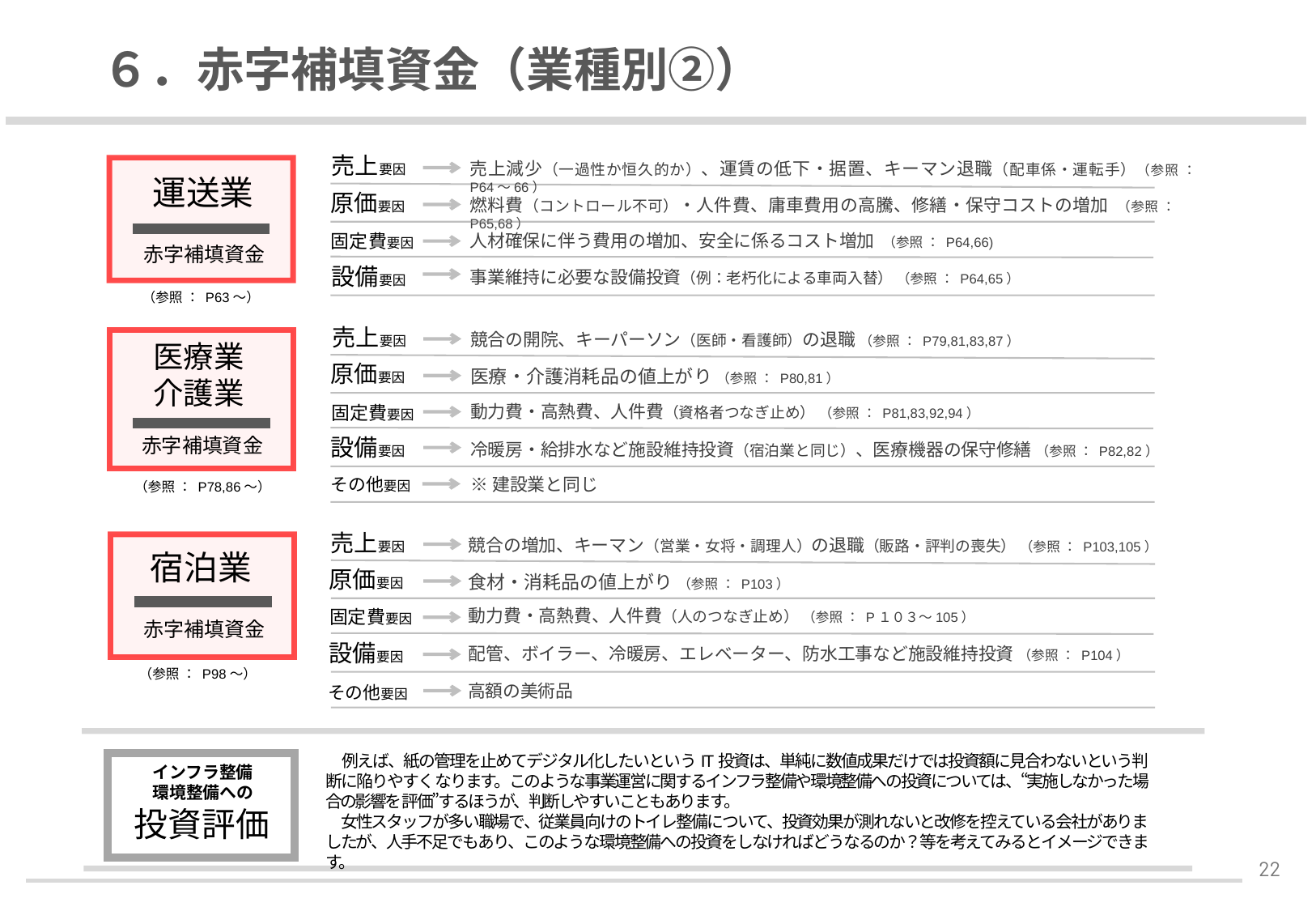

# ６．赤字補填資金（業種別②）
売上要因

売上減少（一過性か恒久的か）、運賃の低下・据置、キーマン退職（配車係・運転手）（参照 ： P64～66）
原価要因
燃料費（コントロール不可）・人件費、庸車費用の高騰、修繕・保守コストの増加  （参照 ： P65,68）

人材確保に伴う費用の増加、安全に係るコスト増加  （参照 ： P64,66)
固定費要因
設備要因
事業維持に必要な設備投資（例：老朽化による車両入替） （参照 ： P64,65）

赤字補填資金
運送業
（参照 ： P63～）
売上要因

競合の開院、キーパーソン（医師・看護師）の退職 （参照 ： P79,81,83,87）
原価要因
医療・介護消耗品の値上がり （参照 ： P80,81）

動力費・高熱費、人件費（資格者つなぎ止め） （参照 ： P81,83,92,94）
固定費要因
設備要因
冷暖房・給排水など施設維持投資（宿泊業と同じ）、医療機器の保守修繕 （参照 ： P82,82）
その他要因
※建設業と同じ

赤字補填資金
医療業
介護業
（参照 ： P78,86～）
売上要因

競合の増加、キーマン（営業・女将・調理人）の退職（販路・評判の喪失） （参照 ： P103,105）
原価要因
食材・消耗品の値上がり （参照 ： P103）
固定費要因
動力費・高熱費、人件費（人のつなぎ止め） （参照 ： P１０３～105）
設備要因
配管、ボイラー、冷暖房、エレベーター、防水工事など施設維持投資 （参照 ： P104）
高額の美術品
その他要因

宿泊業
赤字補填資金
（参照 ： P98～）
　例えば、紙の管理を止めてデジタル化したいというIT投資は、単純に数値成果だけでは投資額に見合わないという判断に陥りやすくなります。このような事業運営に関するインフラ整備や環境整備への投資については、“実施しなかった場合の影響を評価”するほうが、判断しやすいこともあります。
　女性スタッフが多い職場で、従業員向けのトイレ整備について、投資効果が測れないと改修を控えている会社がありましたが、人手不足でもあり、このような環境整備への投資をしなければどうなるのか？等を考えてみるとイメージできます。

インフラ整備
環境整備への
投資評価
22